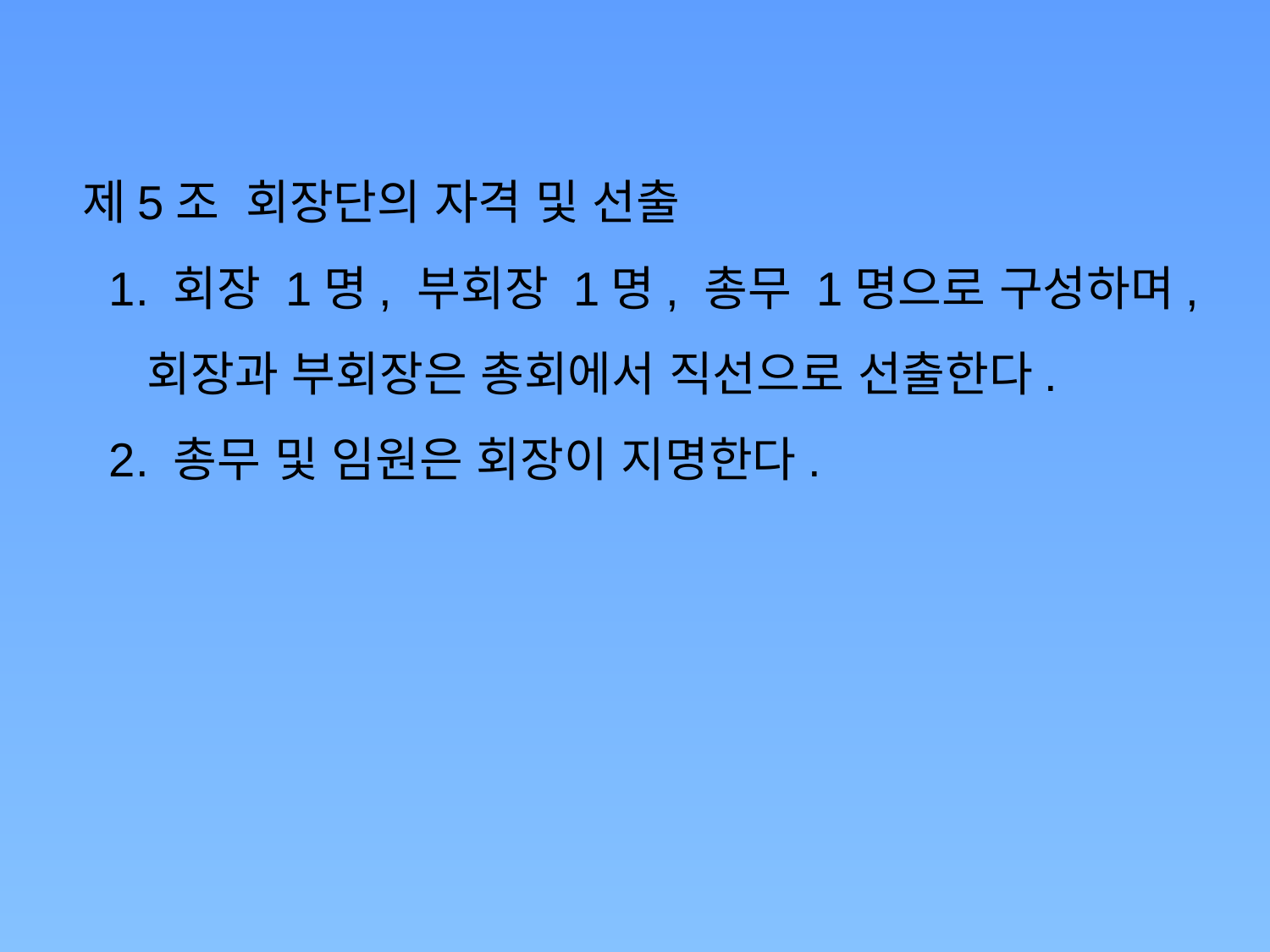

제5조  회장단의 자격 및 선출
  1. 회장 1명, 부회장 1명, 총무 1명으로 구성하며,
    회장과 부회장은 총회에서 직선으로 선출한다.
  2. 총무 및 임원은 회장이 지명한다.